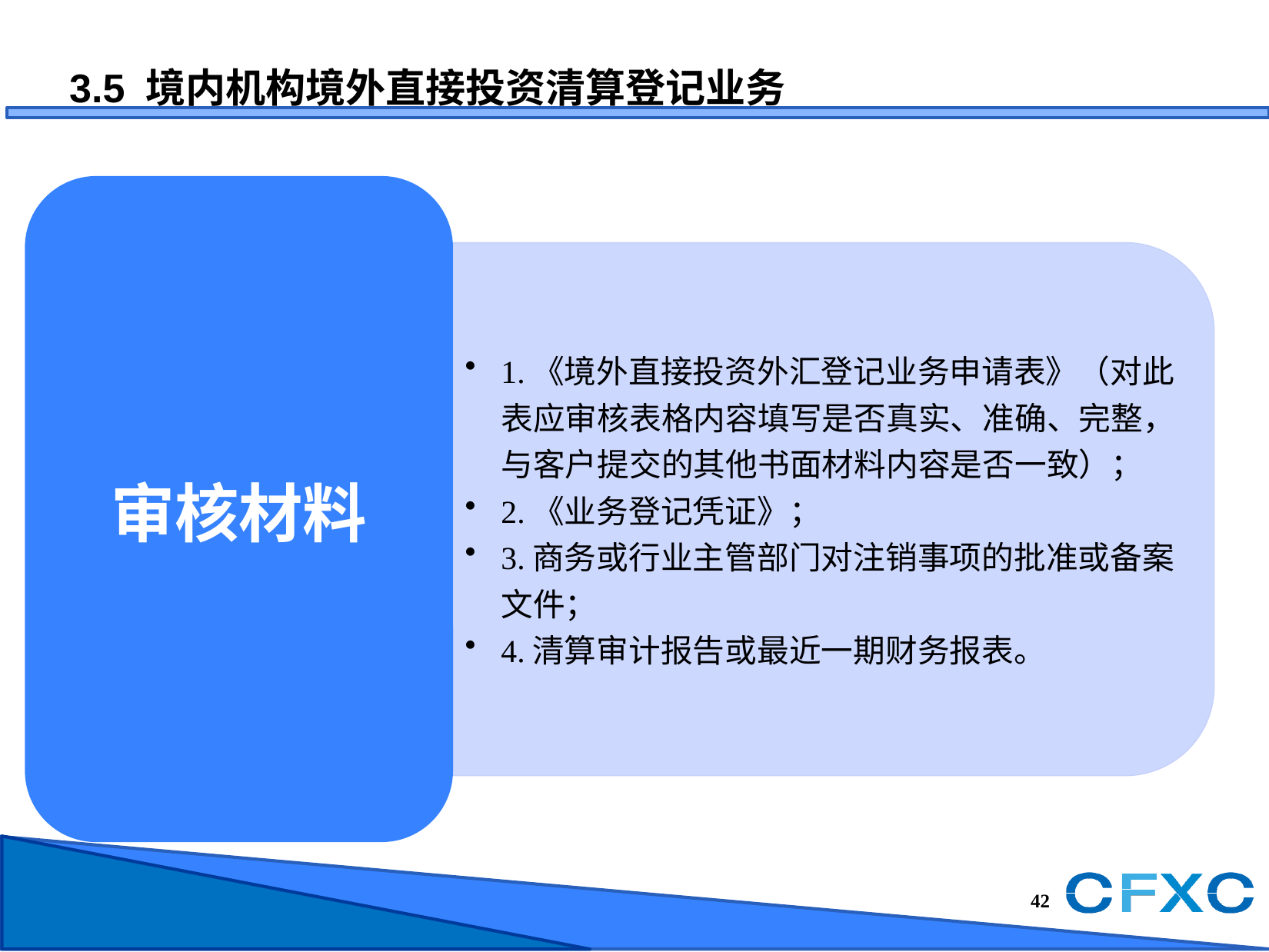

3.5 境内机构境外直接投资清算登记业务
审核材料
1.《境外直接投资外汇登记业务申请表》（对此表应审核表格内容填写是否真实、准确、完整，与客户提交的其他书面材料内容是否一致）；
2.《业务登记凭证》；
3.商务或行业主管部门对注销事项的批准或备案文件；
4.清算审计报告或最近一期财务报表。
42